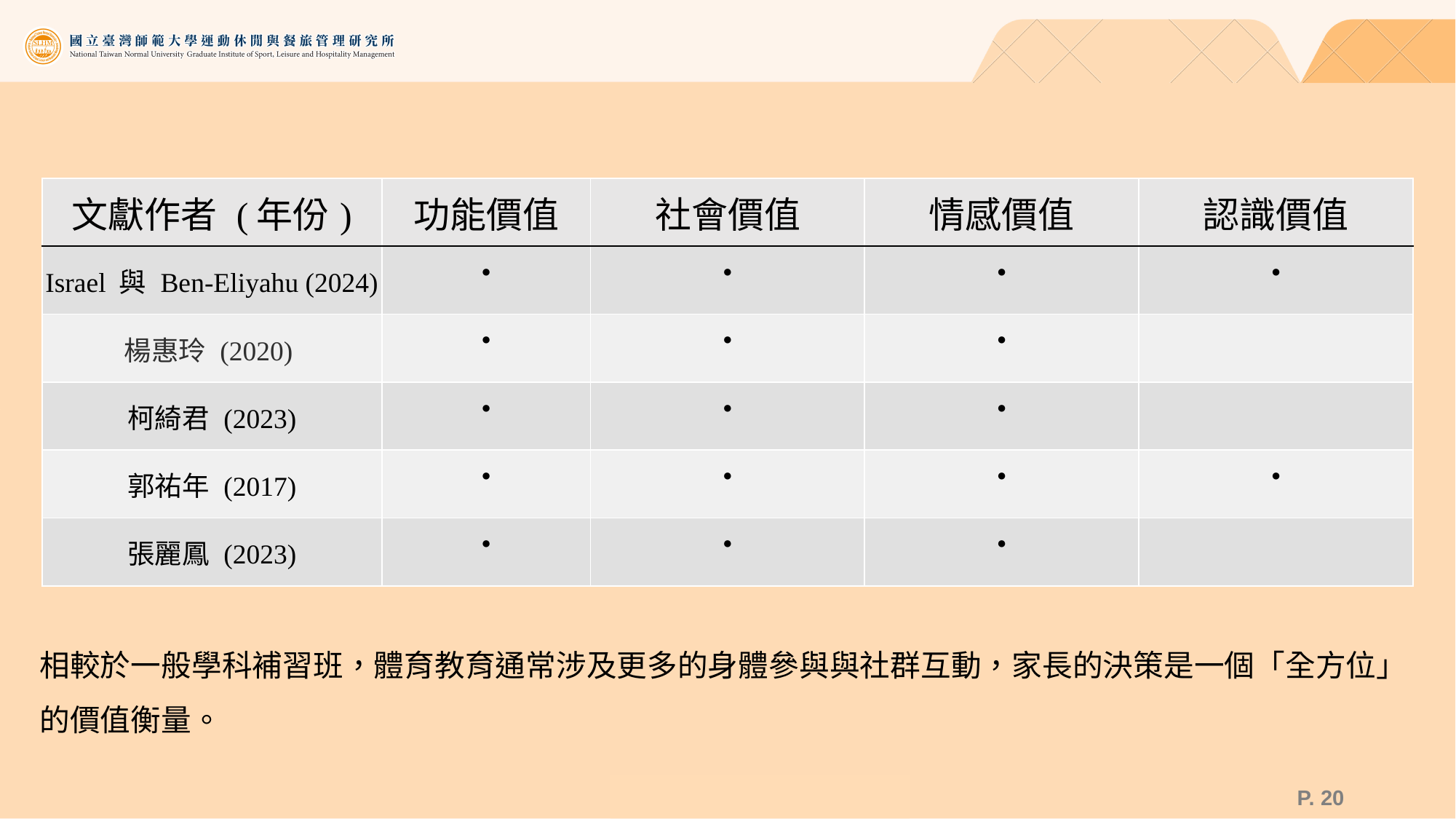

| 文獻作者 (年份) | 功能價值 | 社會價值 | 情感價值 | 認識價值 |
| --- | --- | --- | --- | --- |
| Israel 與 Ben-Eliyahu (2024) | ● | ● | ● | ● |
| 楊惠玲 (2020) | ● | ● | ● |  |
| 柯綺君 (2023) | ● | ● | ● |  |
| 郭祐年 (2017) | ● | ● | ● | ● |
| 張麗鳳 (2023) | ● | ● | ● |  |
相較於一般學科補習班，體育教育通常涉及更多的身體參與與社群互動，家長的決策是一個「全方位」的價值衡量。

P. 20